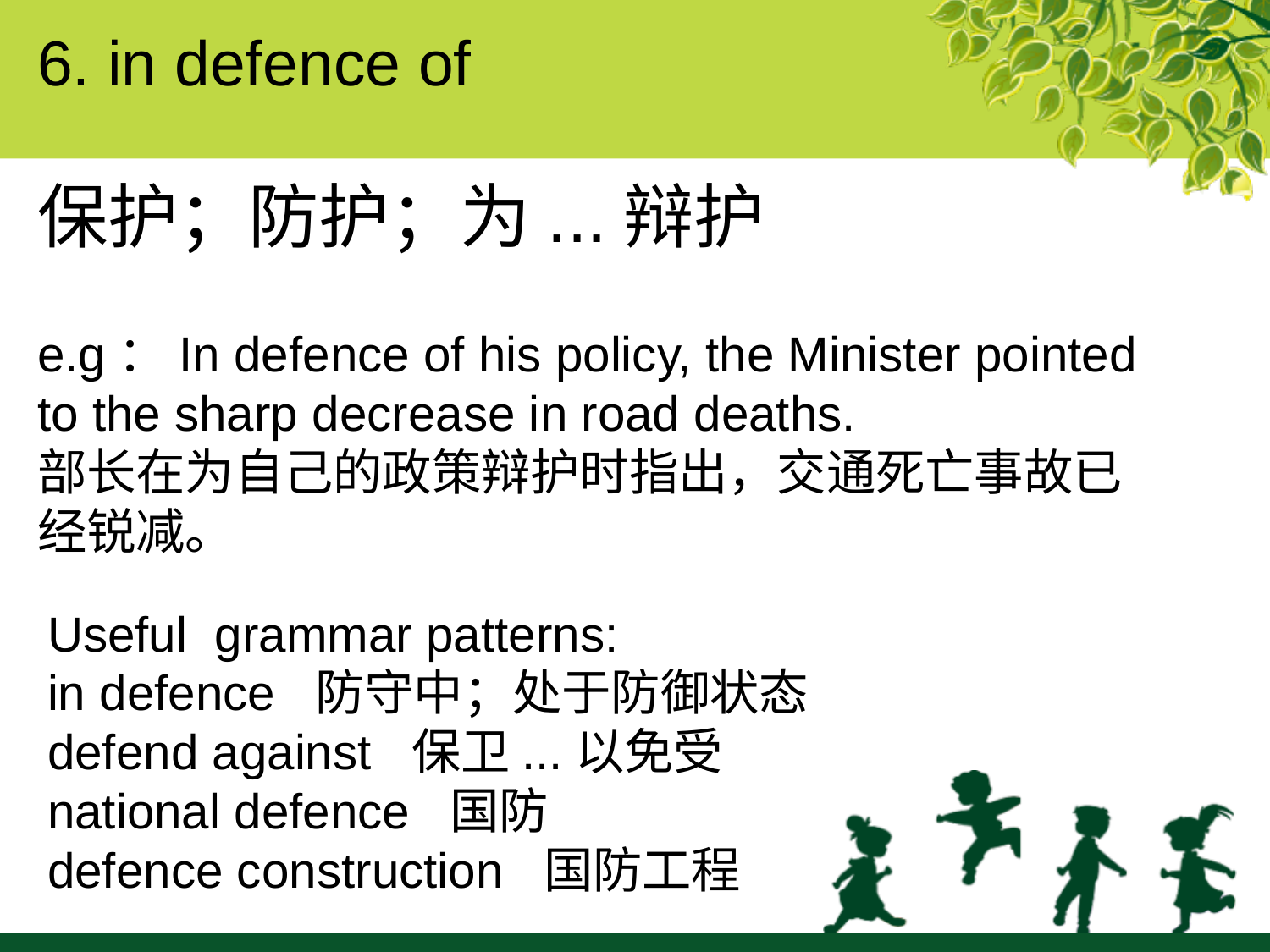

6. in defence of
保护；防护；为...辩护
e.g：In defence of his policy, the Minister pointed to the sharp decrease in road deaths.
部长在为自己的政策辩护时指出，交通死亡事故已经锐减。
Useful  grammar patterns:
in defence  防守中；处于防御状态
defend against  保卫...以免受
national defence  国防
defence construction  国防工程